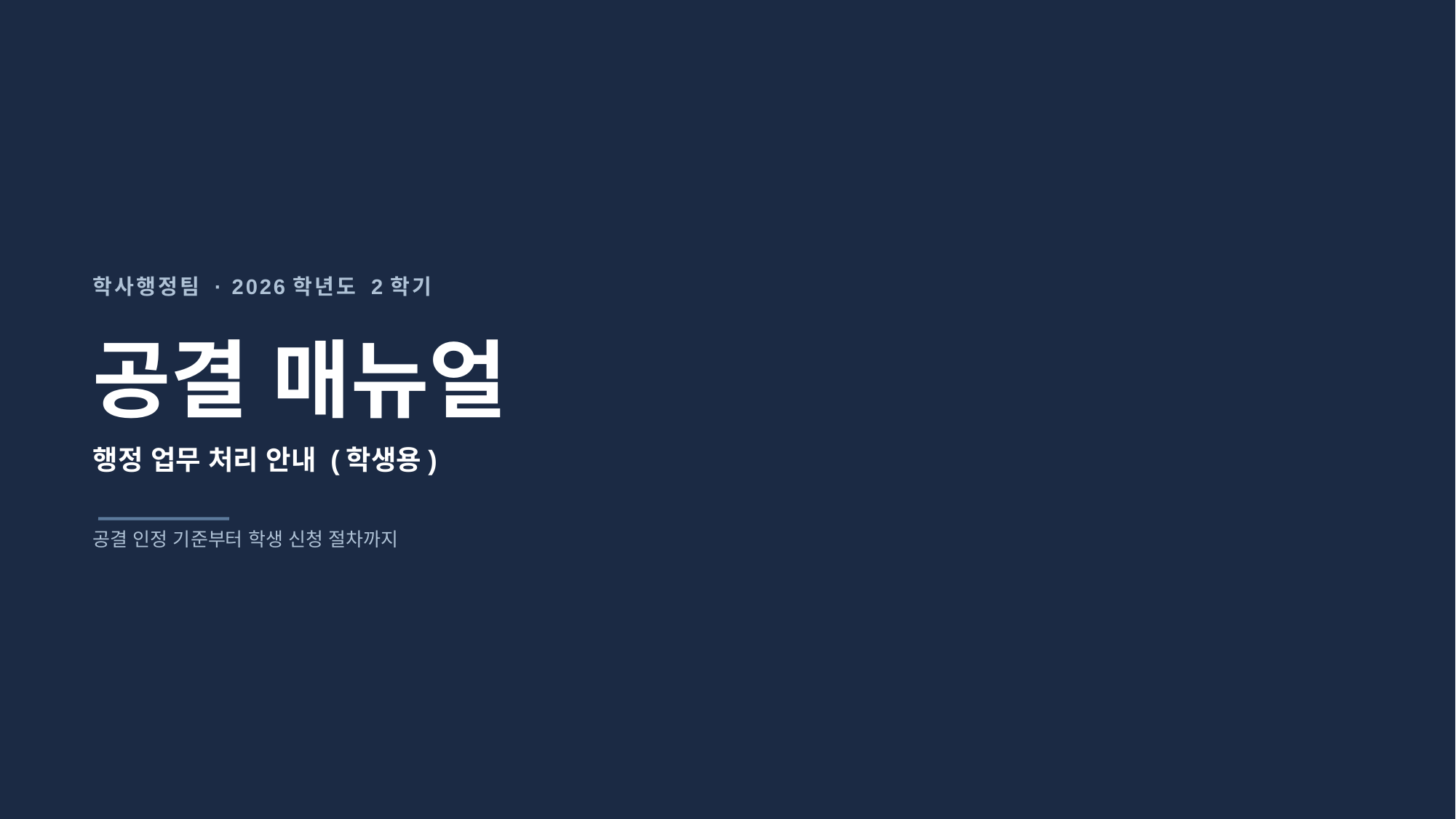

학사행정팀 · 2026학년도 2학기
공결 매뉴얼
행정 업무 처리 안내 (학생용)
공결 인정 기준부터 학생 신청 절차까지